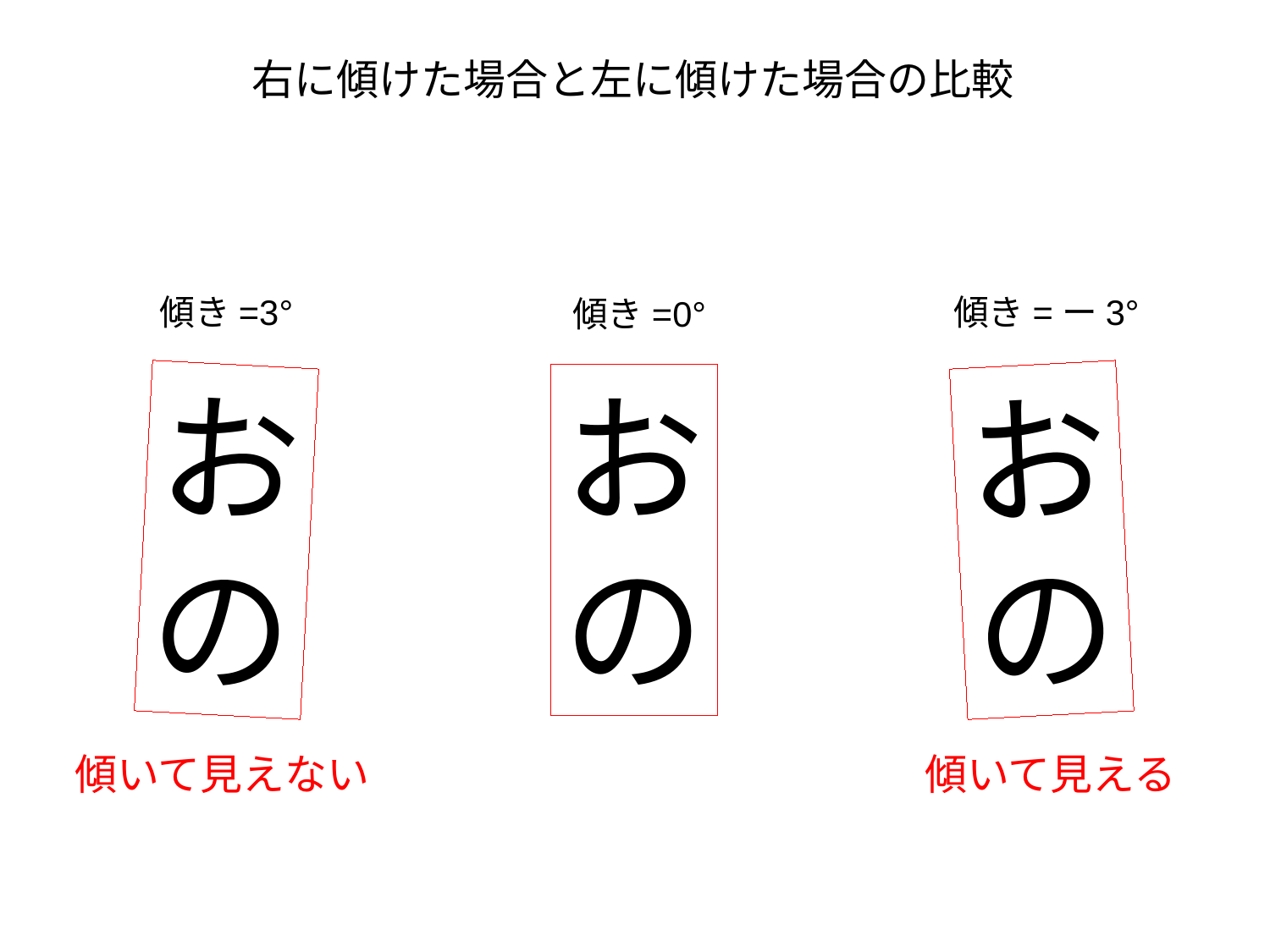

右に傾けた場合と左に傾けた場合の比較

傾き=3°
傾き=ー3°
傾き=0°
お
の
お
の
お
の
傾いて見えない

傾いて見える